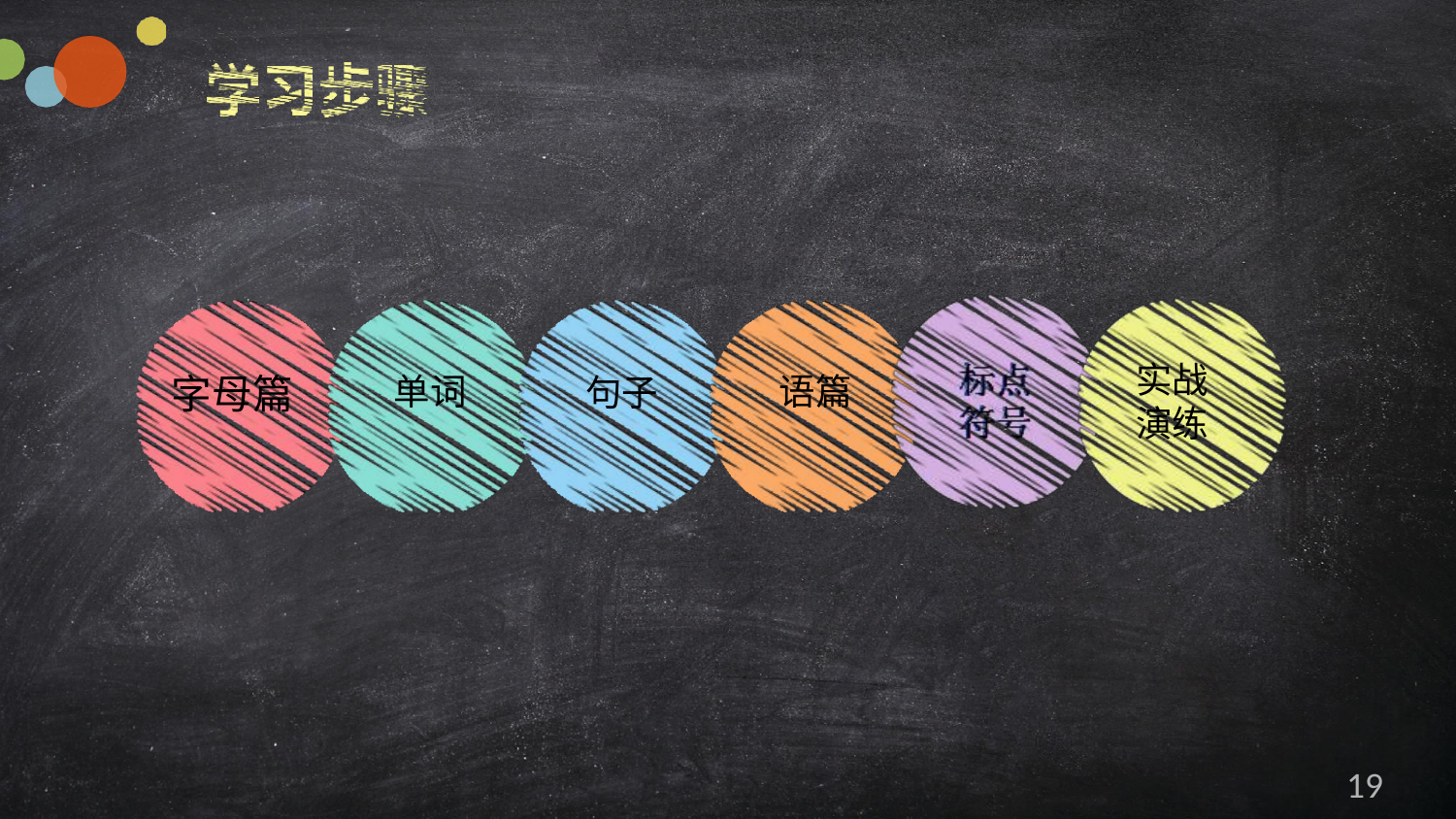

# 实战 演练
字母篇
单词
语篇
句子
19